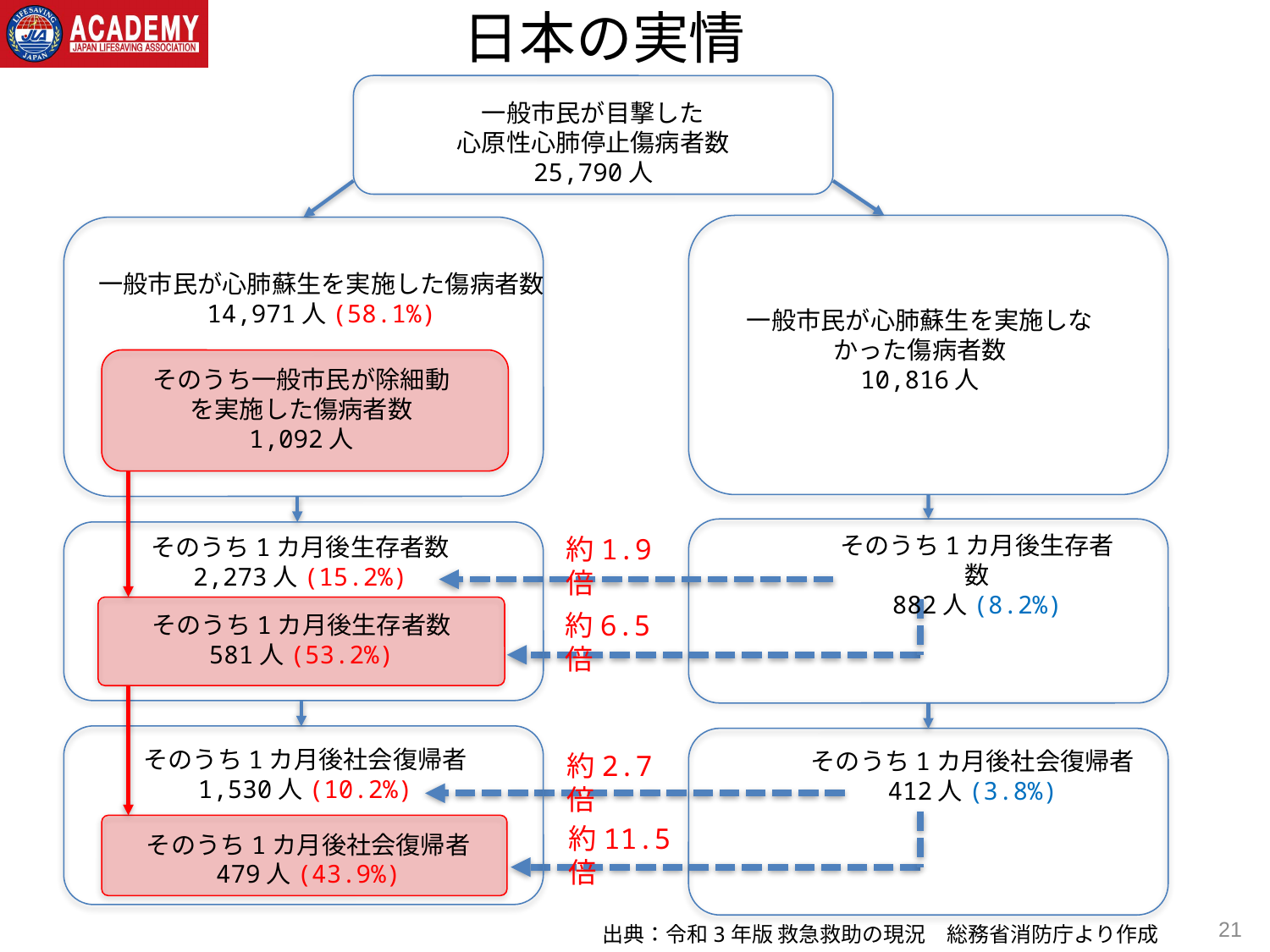

# 日本の実情

一般市民が目撃した
心原性心肺停止傷病者数
25,790人

一般市民が心肺蘇生を実施した傷病者数
14,971人(58.1%)
一般市民が心肺蘇生を実施しなかった傷病者数
10,816人

そのうち一般市民が除細動を実施した傷病者数
1,092人

そのうち1カ月後生存者数
882人(8.2%)
そのうち1カ月後生存者数
2,273人(15.2%)
約1.9倍

約6.5倍
そのうち1カ月後生存者数
581人(53.2%)

そのうち1カ月後社会復帰者
1,530人(10.2%)
そのうち1カ月後社会復帰者
412人(3.8%)
約2.7倍
約11.5倍

そのうち1カ月後社会復帰者
479人(43.9%)
21
出典：令和3年版 救急救助の現況　総務省消防庁より作成